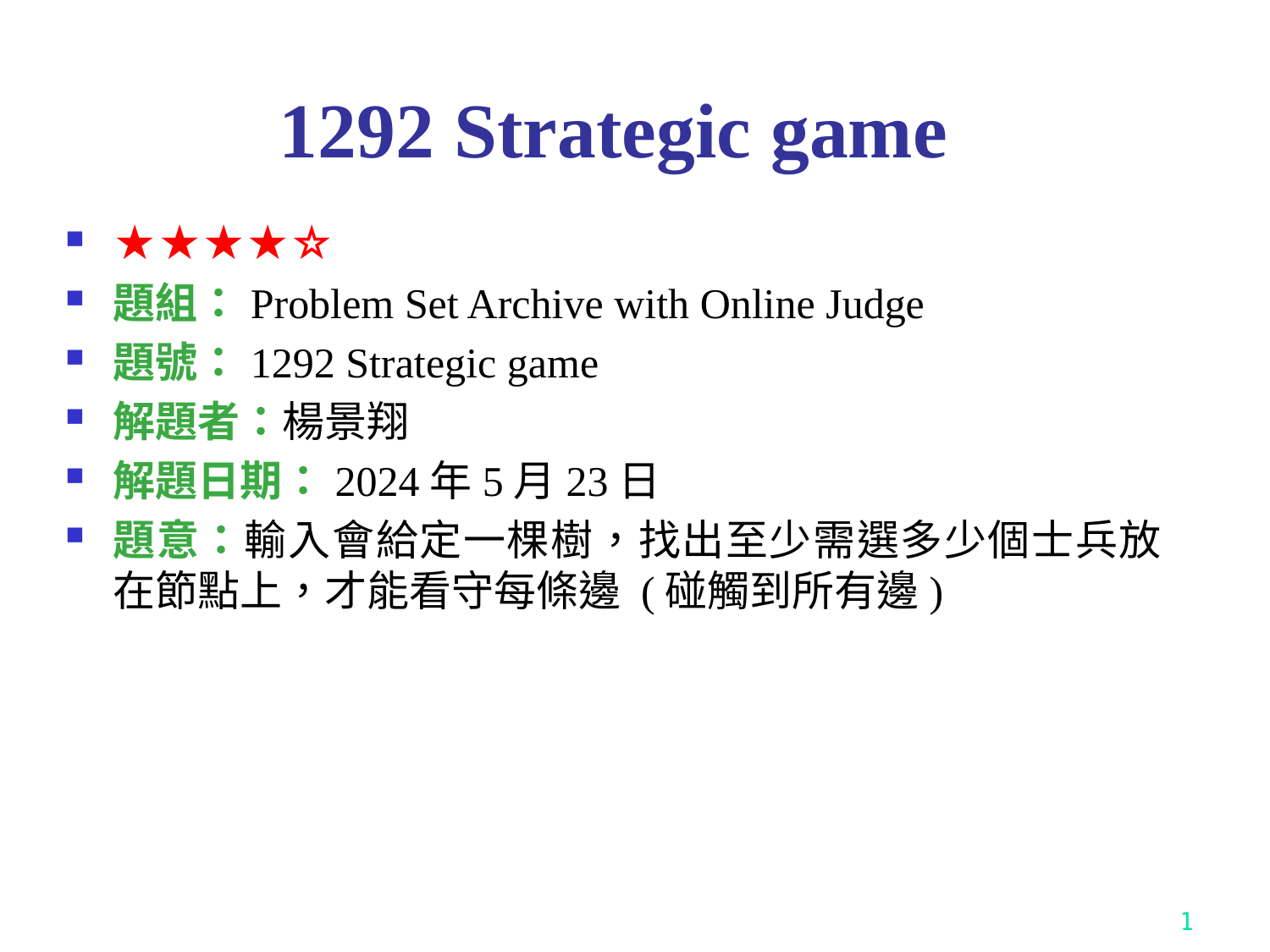

# 1292 Strategic game
★★★★☆
題組：Problem Set Archive with Online Judge
題號：1292 Strategic game
解題者：楊景翔
解題日期：2024年5月23日
題意：輸入會給定一棵樹，找出至少需選多少個士兵放在節點上，才能看守每條邊 (碰觸到所有邊)
1